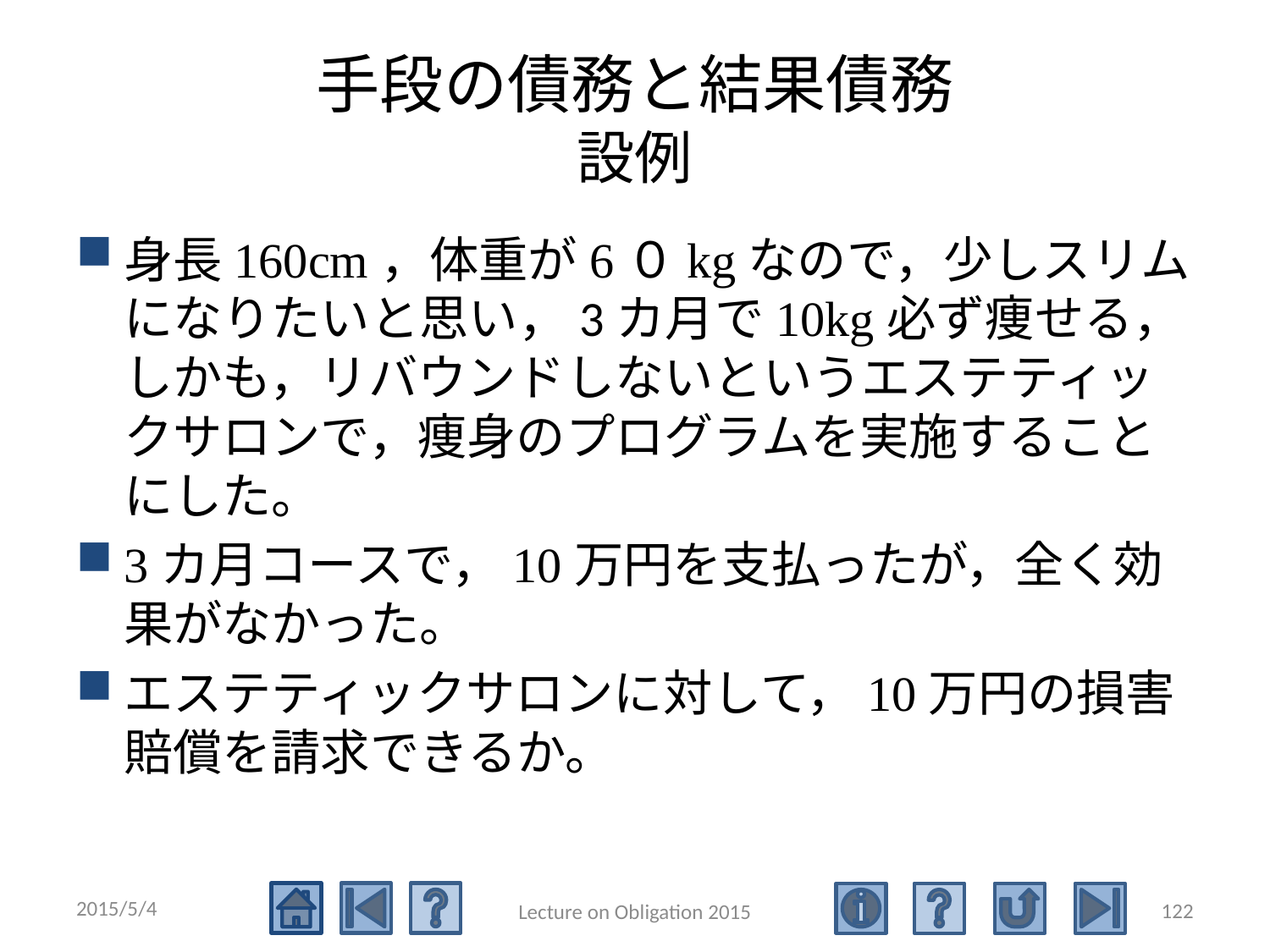

# 手段の債務と結果債務 設例
身長160cm，体重が6０kgなので，少しスリムになりたいと思い，3カ月で10kg必ず痩せる，しかも，リバウンドしないというエステティックサロンで，痩身のプログラムを実施することにした。
3カ月コースで，10万円を支払ったが，全く効果がなかった。
エステティックサロンに対して，10万円の損害賠償を請求できるか。

2015/5/4
122
Lecture on Obligation 2015